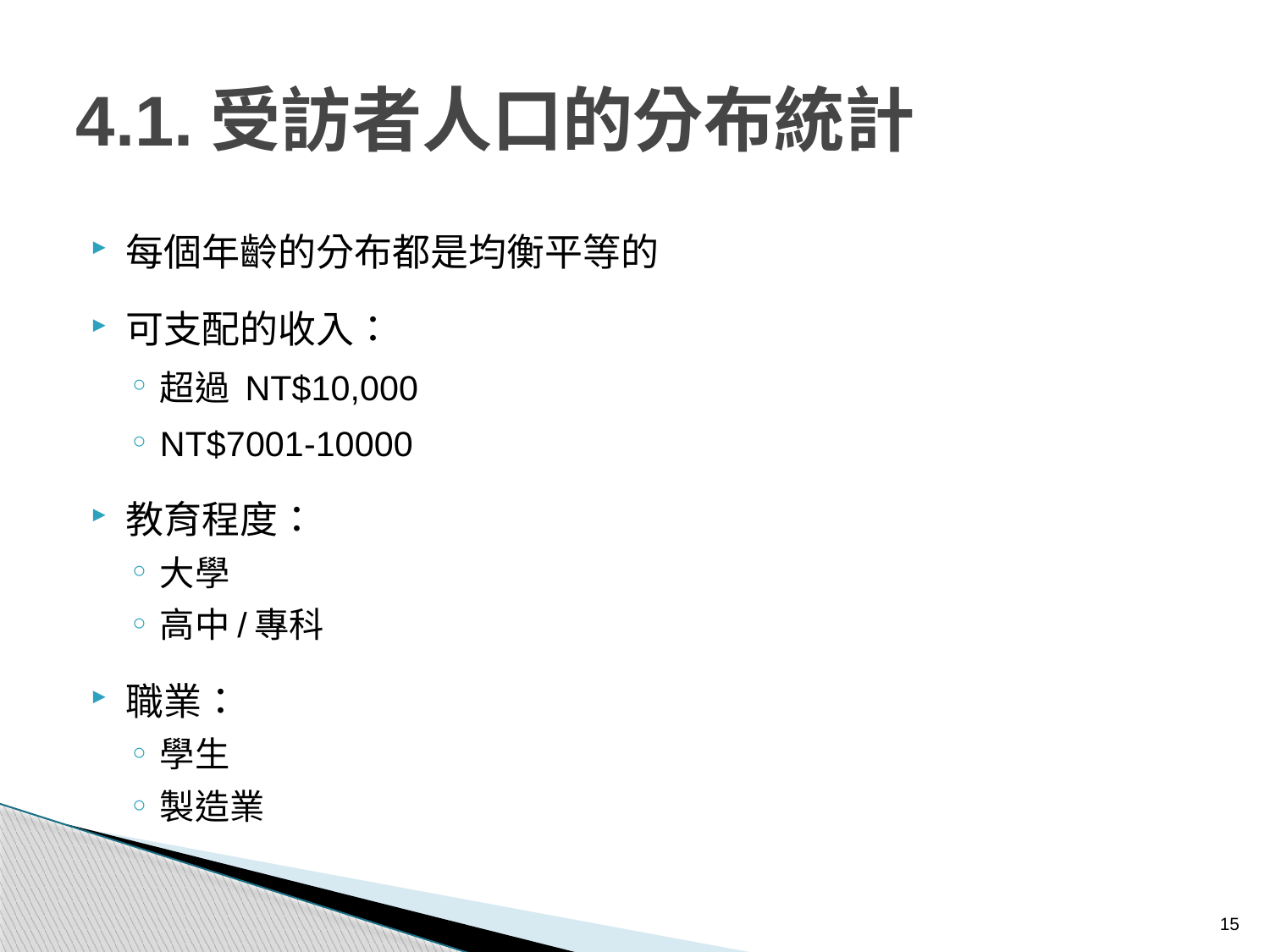

# 4.1.受訪者人口的分布統計
每個年齡的分布都是均衡平等的
可支配的收入：
超過 NT$10,000
NT$7001-10000
教育程度：
大學
高中/專科
職業：
學生
製造業
15